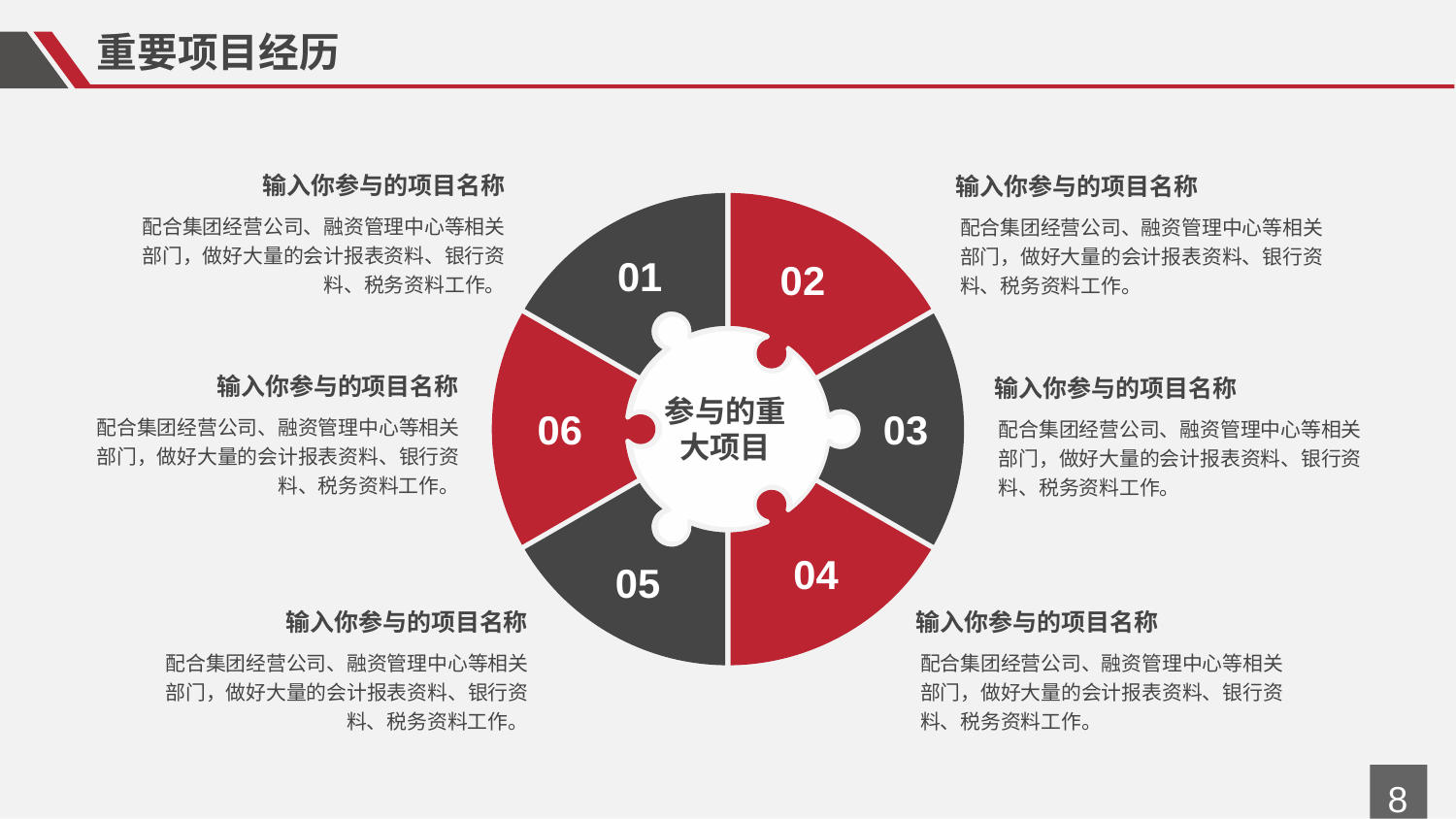

重要项目经历
输入你参与的项目名称
输入你参与的项目名称

配合集团经营公司、融资管理中心等相关部门，做好大量的会计报表资料、银行资料、税务资料工作。
配合集团经营公司、融资管理中心等相关部门，做好大量的会计报表资料、银行资料、税务资料工作。
01
02

输入你参与的项目名称
输入你参与的项目名称
参与的重
大项目
06
03
配合集团经营公司、融资管理中心等相关部门，做好大量的会计报表资料、银行资料、税务资料工作。
配合集团经营公司、融资管理中心等相关部门，做好大量的会计报表资料、银行资料、税务资料工作。

04
05
输入你参与的项目名称
输入你参与的项目名称
配合集团经营公司、融资管理中心等相关部门，做好大量的会计报表资料、银行资料、税务资料工作。
配合集团经营公司、融资管理中心等相关部门，做好大量的会计报表资料、银行资料、税务资料工作。
8